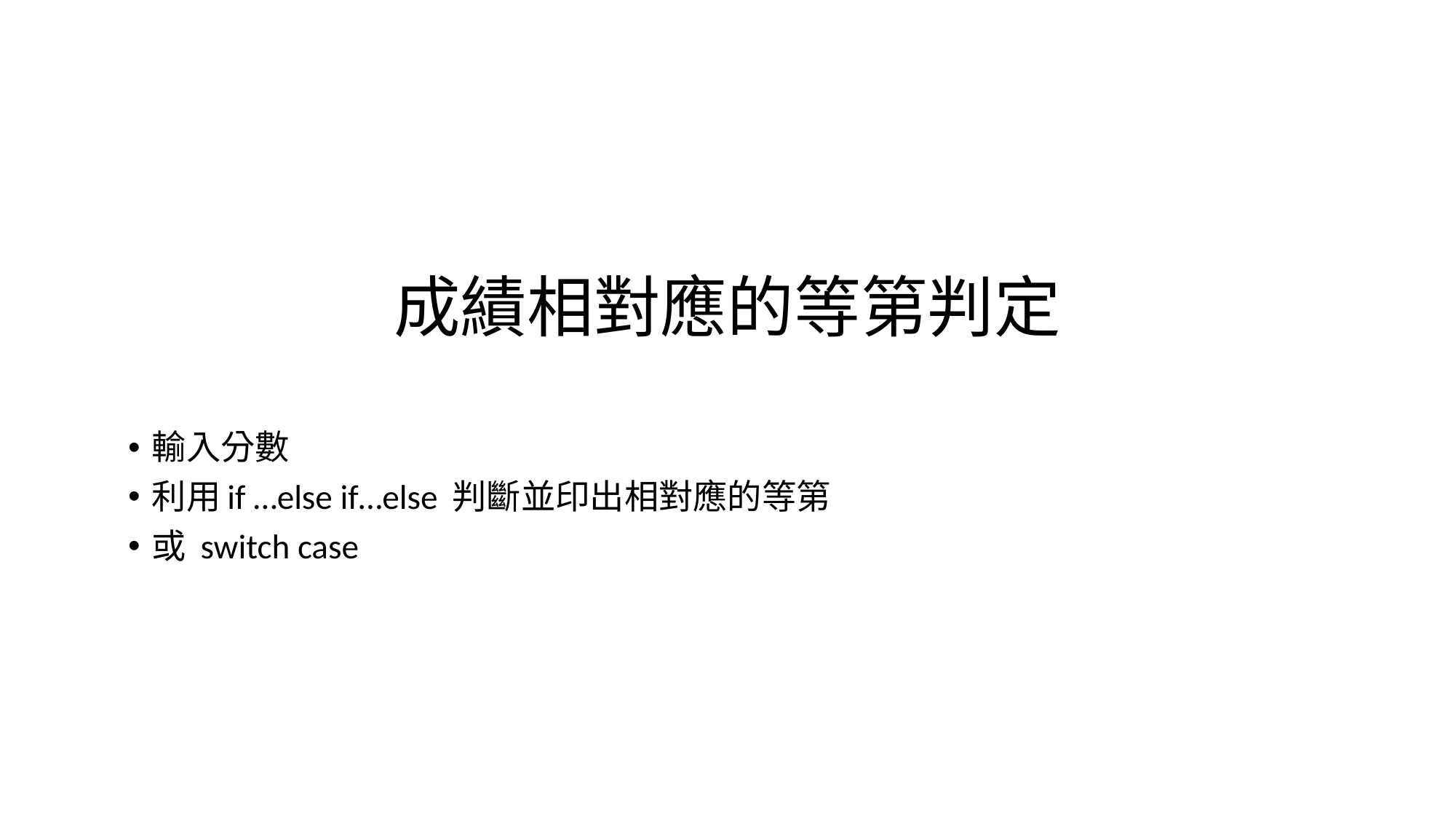

# 成績相對應的等第判定
輸入分數
利用if …else if…else 判斷並印出相對應的等第
或 switch case